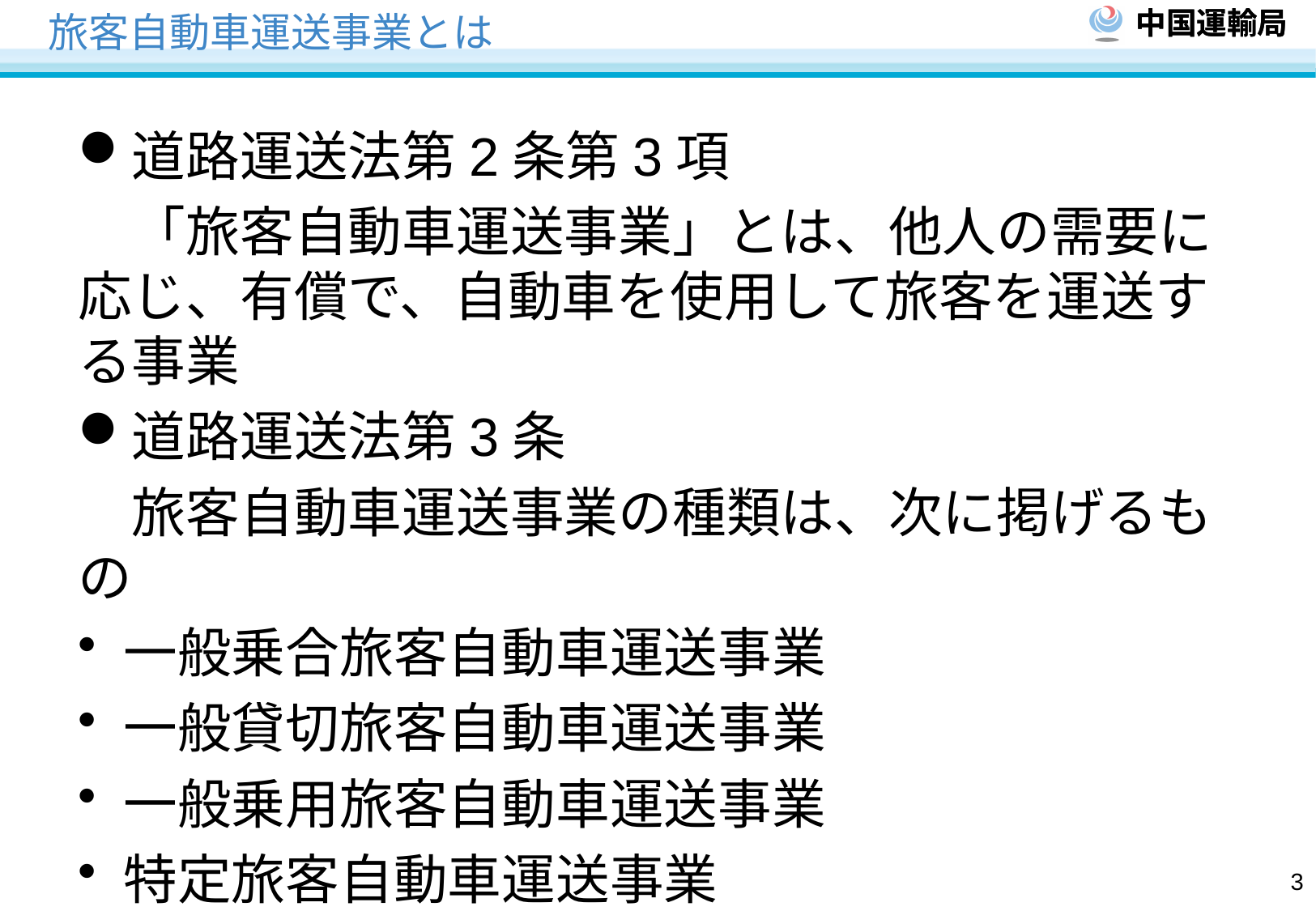

# 旅客自動車運送事業とは
道路運送法第2条第3項
　「旅客自動車運送事業」とは、他人の需要に応じ、有償で、自動車を使用して旅客を運送する事業
道路運送法第3条
　旅客自動車運送事業の種類は、次に掲げるもの
一般乗合旅客自動車運送事業
一般貸切旅客自動車運送事業
一般乗用旅客自動車運送事業
特定旅客自動車運送事業

3